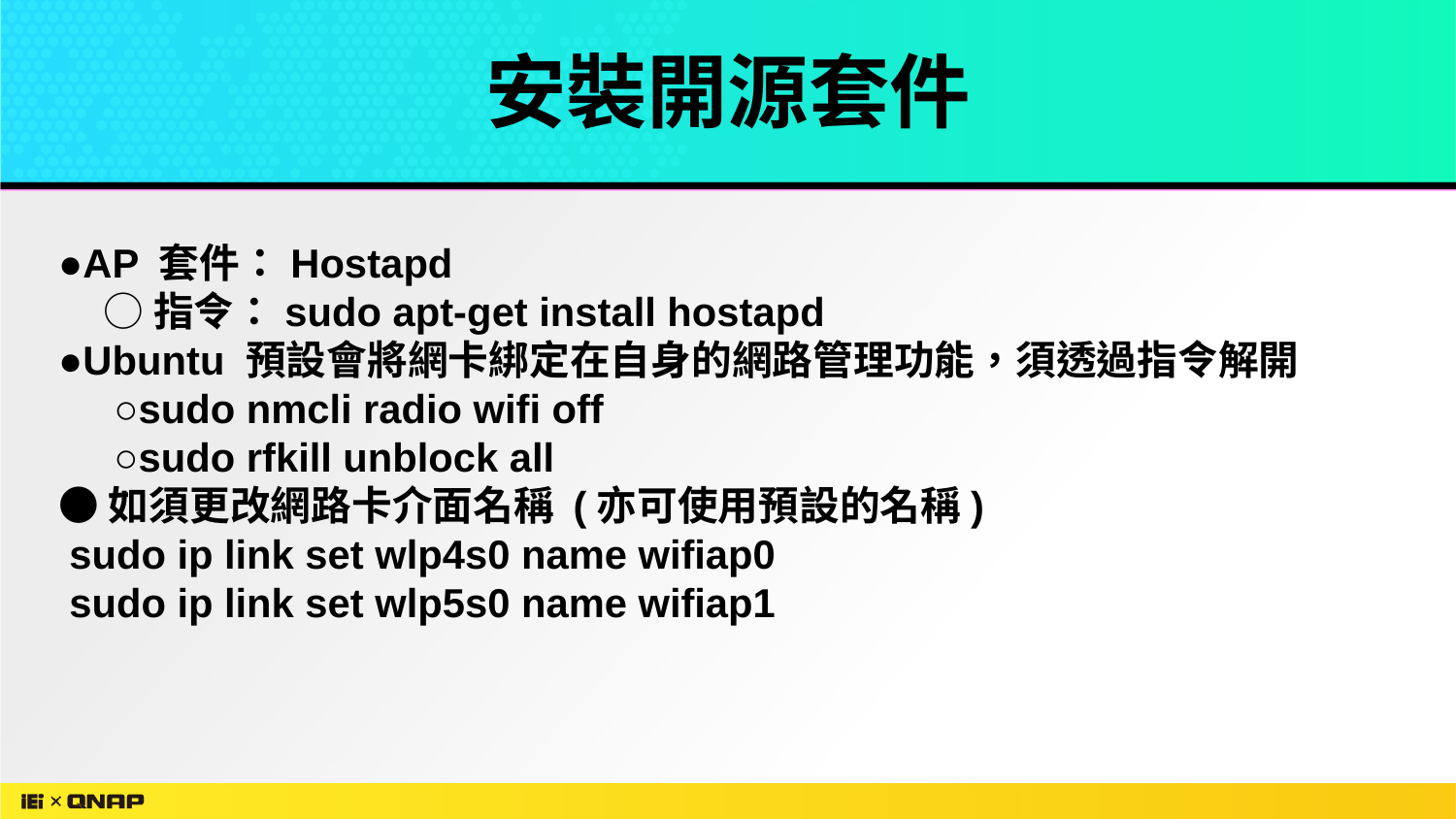

安裝開源套件
●AP 套件：Hostapd
     ○指令：sudo apt-get install hostapd
●Ubuntu 預設會將網卡綁定在自身的網路管理功能，須透過指令解開
     ○sudo nmcli radio wifi off
     ○sudo rfkill unblock all
●如須更改網路卡介面名稱 (亦可使用預設的名稱)
 sudo ip link set wlp4s0 name wifiap0
 sudo ip link set wlp5s0 name wifiap1